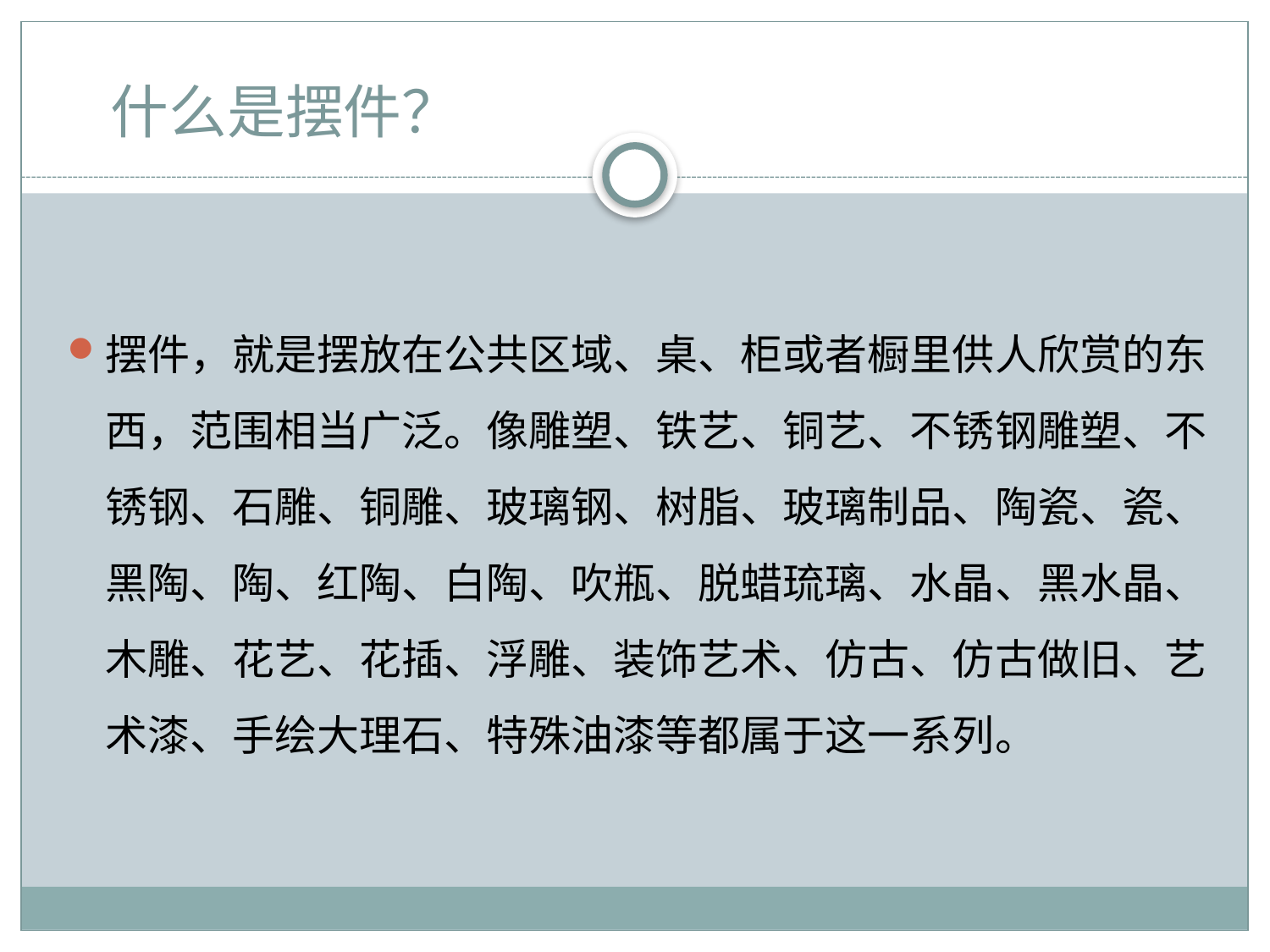

# 什么是摆件？
摆件，就是摆放在公共区域、桌、柜或者橱里供人欣赏的东西，范围相当广泛。像雕塑、铁艺、铜艺、不锈钢雕塑、不锈钢、石雕、铜雕、玻璃钢、树脂、玻璃制品、陶瓷、瓷、黑陶、陶、红陶、白陶、吹瓶、脱蜡琉璃、水晶、黑水晶、木雕、花艺、花插、浮雕、装饰艺术、仿古、仿古做旧、艺术漆、手绘大理石、特殊油漆等都属于这一系列。